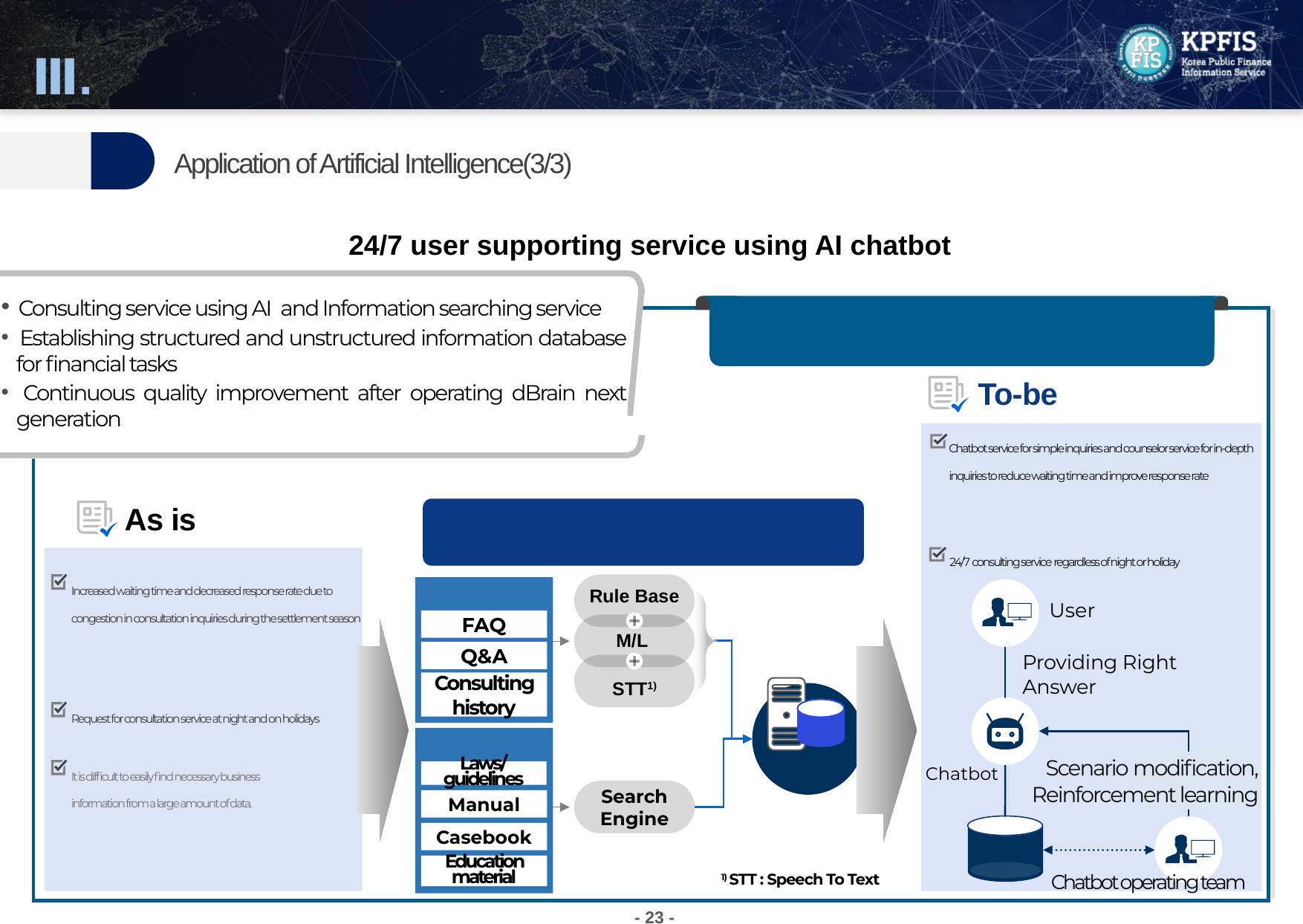

Ⅲ.
D.N.A.(Data, Networking, AI)
04

Application of Artificial Intelligence(3/3)
24/7 user supporting service using AI chatbot

 Consulting service using AI  and Information searching service
 Establishing structured and unstructured information database
 for financial tasks
 Continuous quality improvement after operating dBrain next
 generation

User Support
by Chatbot Consulting System

연계된 정보를 활용한 다양한 분석

        To-be

Chatbot service for simple inquiries and counselor service for in-depth inquiries to reduce waiting time and improve response rate

Chatbot Consulting System
As is

24/7 consulting service regardless of night or holiday

Increased waiting time and decreased response rate due to congestion in consultation inquiries during the settlement season

Rule Base

M/L

STT1)

Variable
FAQ
Q&A
Consulting history

Fixed
Laws/
guidelines
Manual
Casebook
Education material

User

Providing Right Answer

Request for consultation service at night and on holidays

Chatbot
DB
Scenario modification,
Reinforcement learning
Chatbot
server
It is difficult to easily find necessary business information from a large amount of data.

Chatbot

Search Engine

Consulting history
After service open

1) STT : Speech To Text
Chatbot operating team
- 23 -